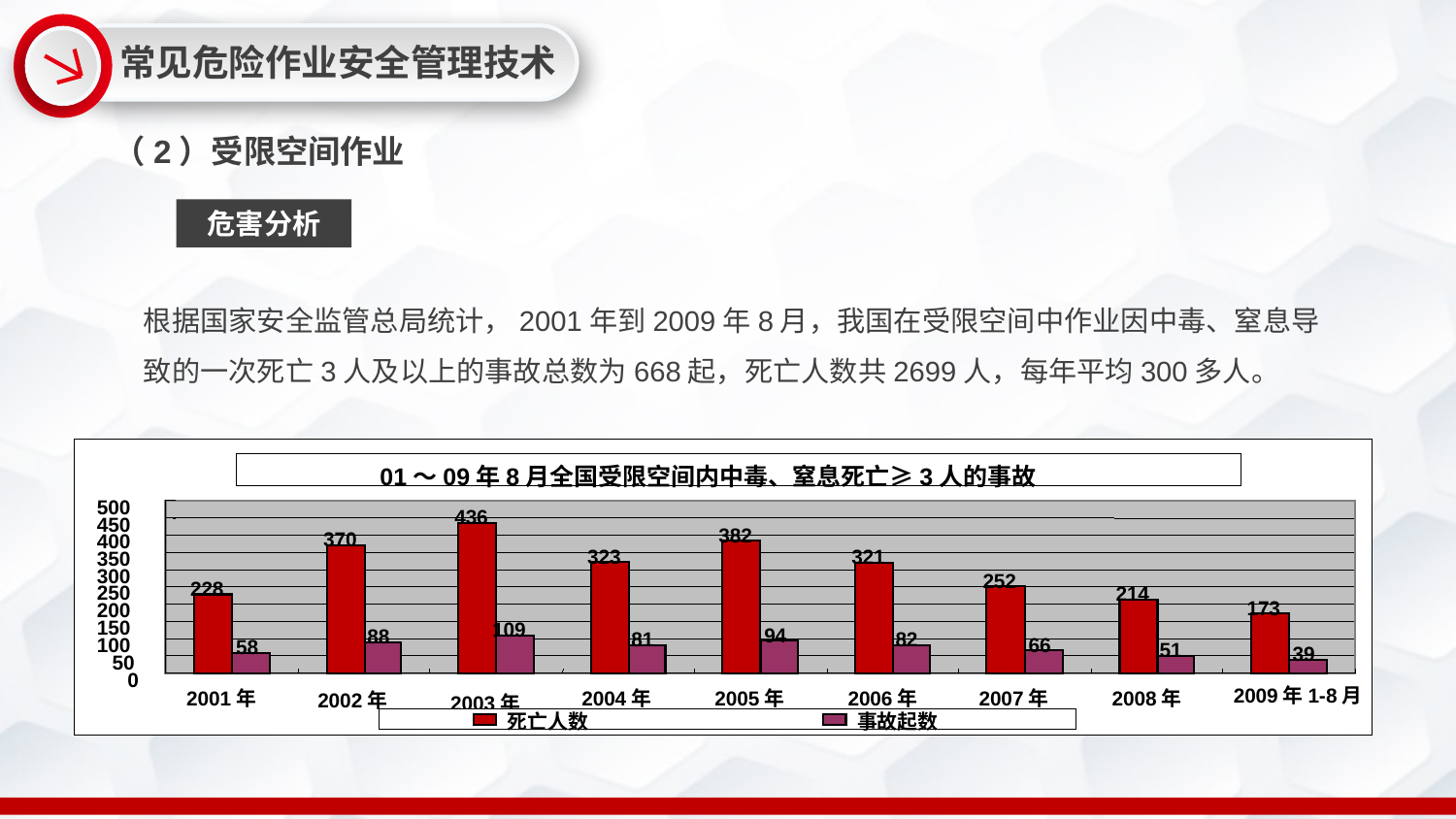

常见危险作业安全管理技术
（2）受限空间作业
危害分析
根据国家安全监管总局统计，2001年到2009年8月，我国在受限空间中作业因中毒、窒息导致的一次死亡3人及以上的事故总数为668起，死亡人数共2699人，每年平均300多人。

01～09年8月全国受限空间内中毒、窒息死亡≥3人的事故
500

436
450

382

370
400

323
321

350

300
252

228
250
214

173
200

150
109

94
88
81
82
66
100
58

51

39

50

0

2009年1-8月
2001年
2004年
2005年
2006年
2007年
2008年
2002年
2003年
死亡人数
事故起数